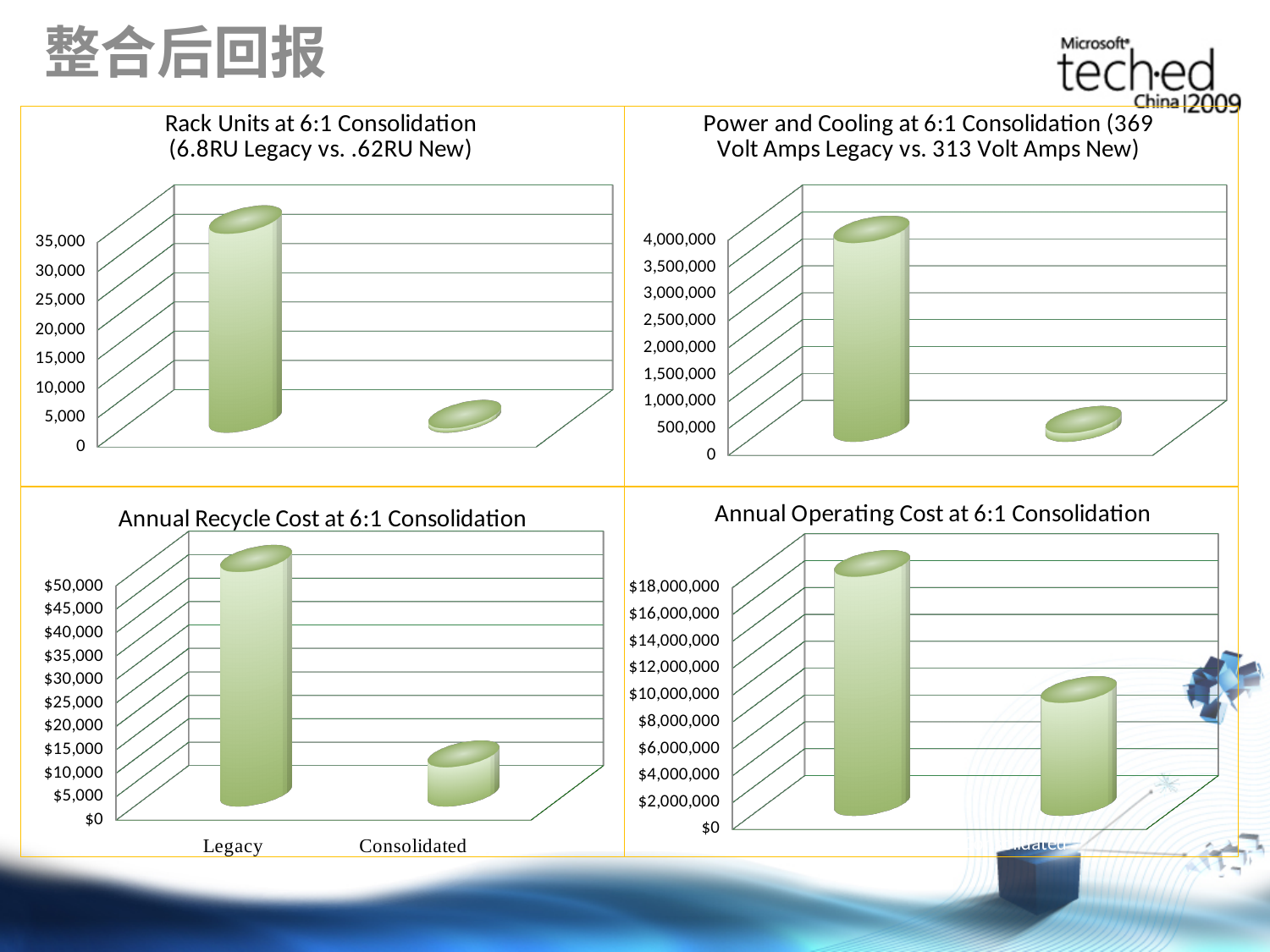

# 整合后回报

[unsupported chart]

[unsupported chart]

[unsupported chart]

[unsupported chart]